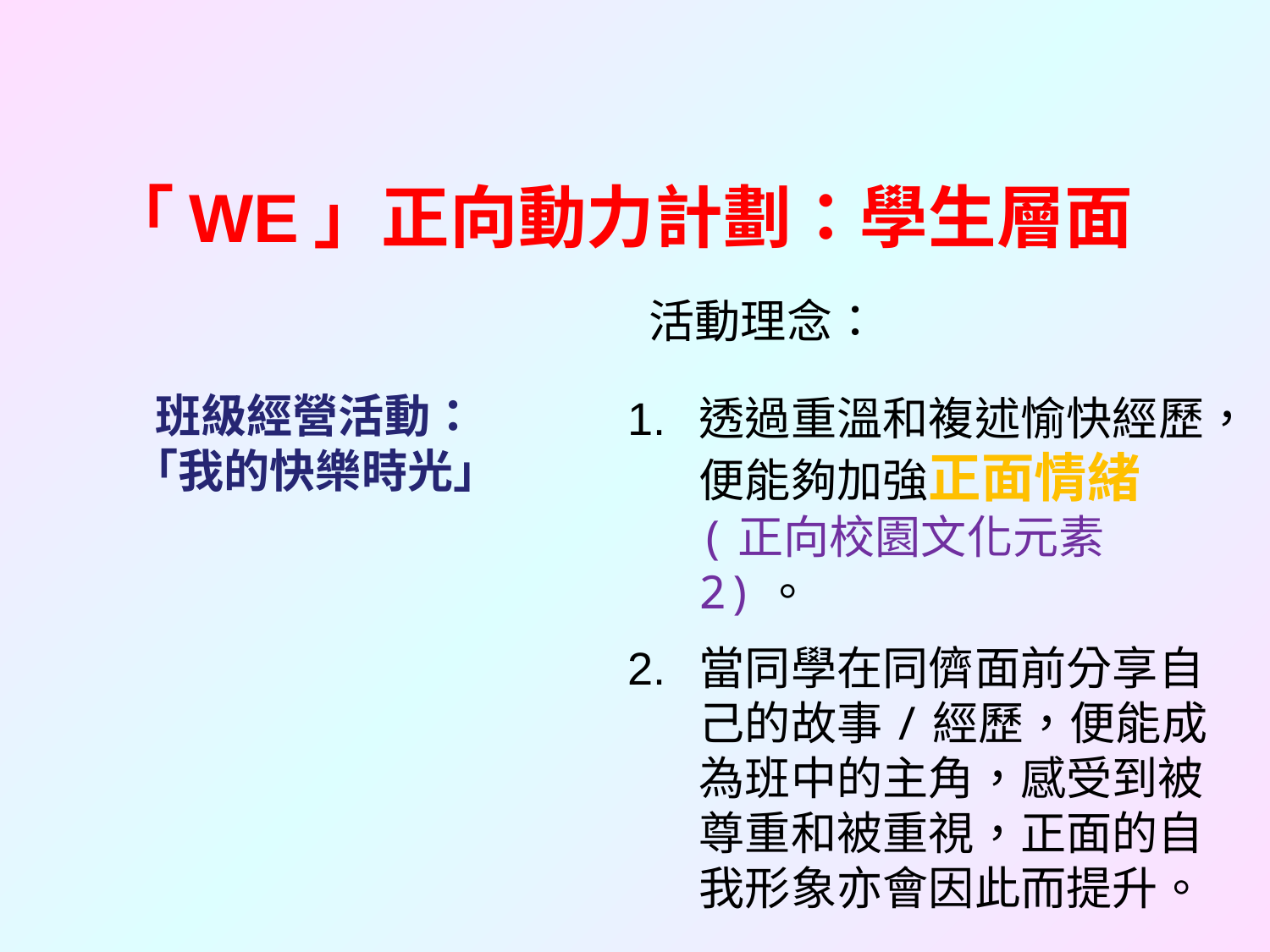

# 「WE」正向動力計劃：學生層面
 活動理念：

透過重溫和複述愉快經歷，便能夠加強正面情緒 (正向校園文化元素 2)。

當同學在同儕面前分享自己的故事/經歷，便能成為班中的主角，感受到被尊重和被重視，正面的自我形象亦會因此而提升。
班級經營活動：
「我的快樂時光」